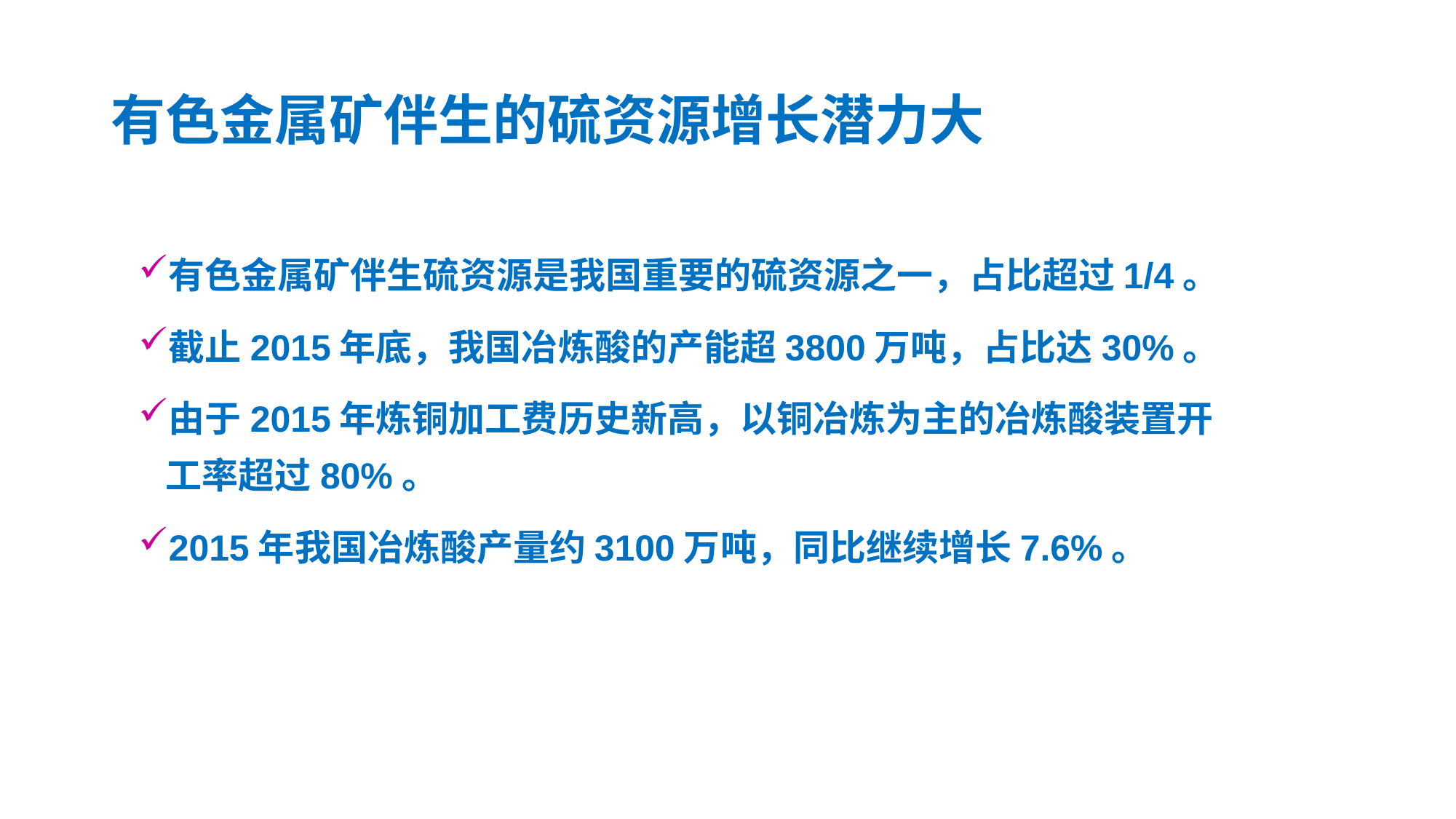

# 有色金属矿伴生的硫资源增长潜力大
有色金属矿伴生硫资源是我国重要的硫资源之一，占比超过1/4。
截止2015年底，我国冶炼酸的产能超3800万吨，占比达30%。
由于2015年炼铜加工费历史新高，以铜冶炼为主的冶炼酸装置开工率超过80%。
2015年我国冶炼酸产量约3100万吨，同比继续增长7.6%。